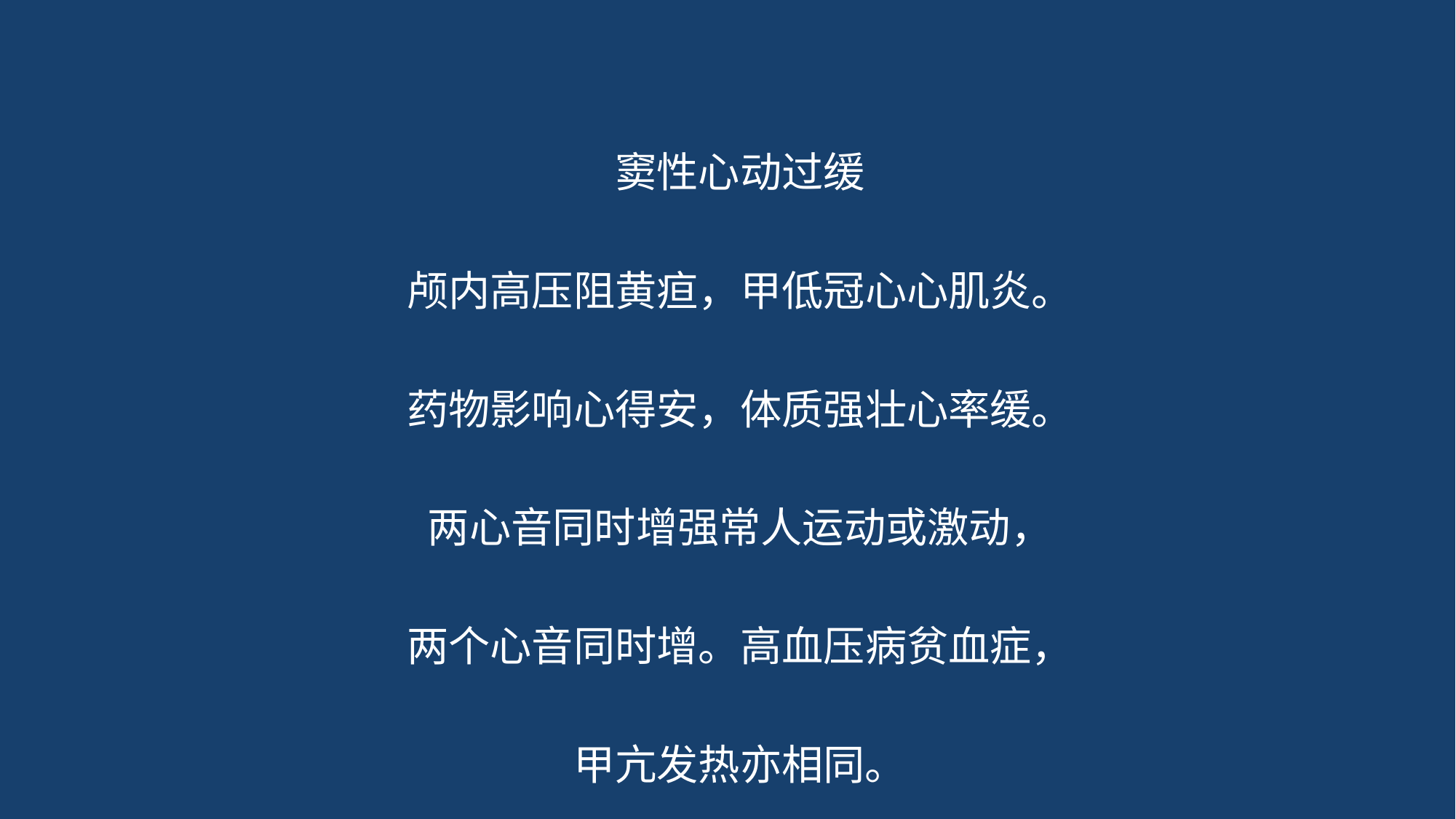

窦性心动过缓
颅内高压阻黄疸，甲低冠心心肌炎。
药物影响心得安，体质强壮心率缓。
两心音同时增强常人运动或激动，
两个心音同时增。高血压病贫血症，
甲亢发热亦相同。